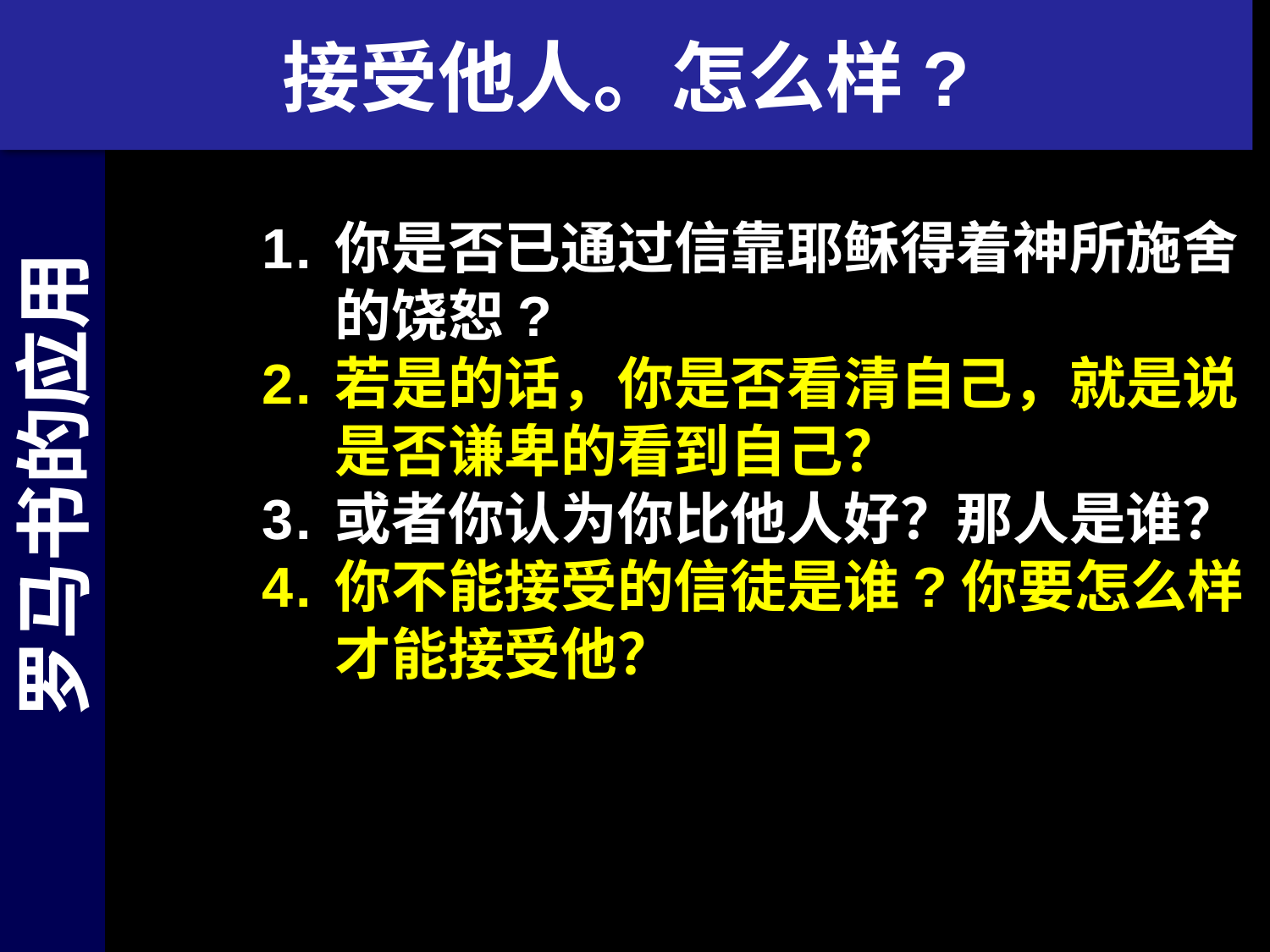

# 接受他人。怎么样?
你是否已通过信靠耶稣得着神所施舍的饶恕?
若是的话，你是否看清自己，就是说是否谦卑的看到自己？
或者你认为你比他人好？那人是谁？
你不能接受的信徒是谁?你要怎么样才能接受他？
罗马书的应用